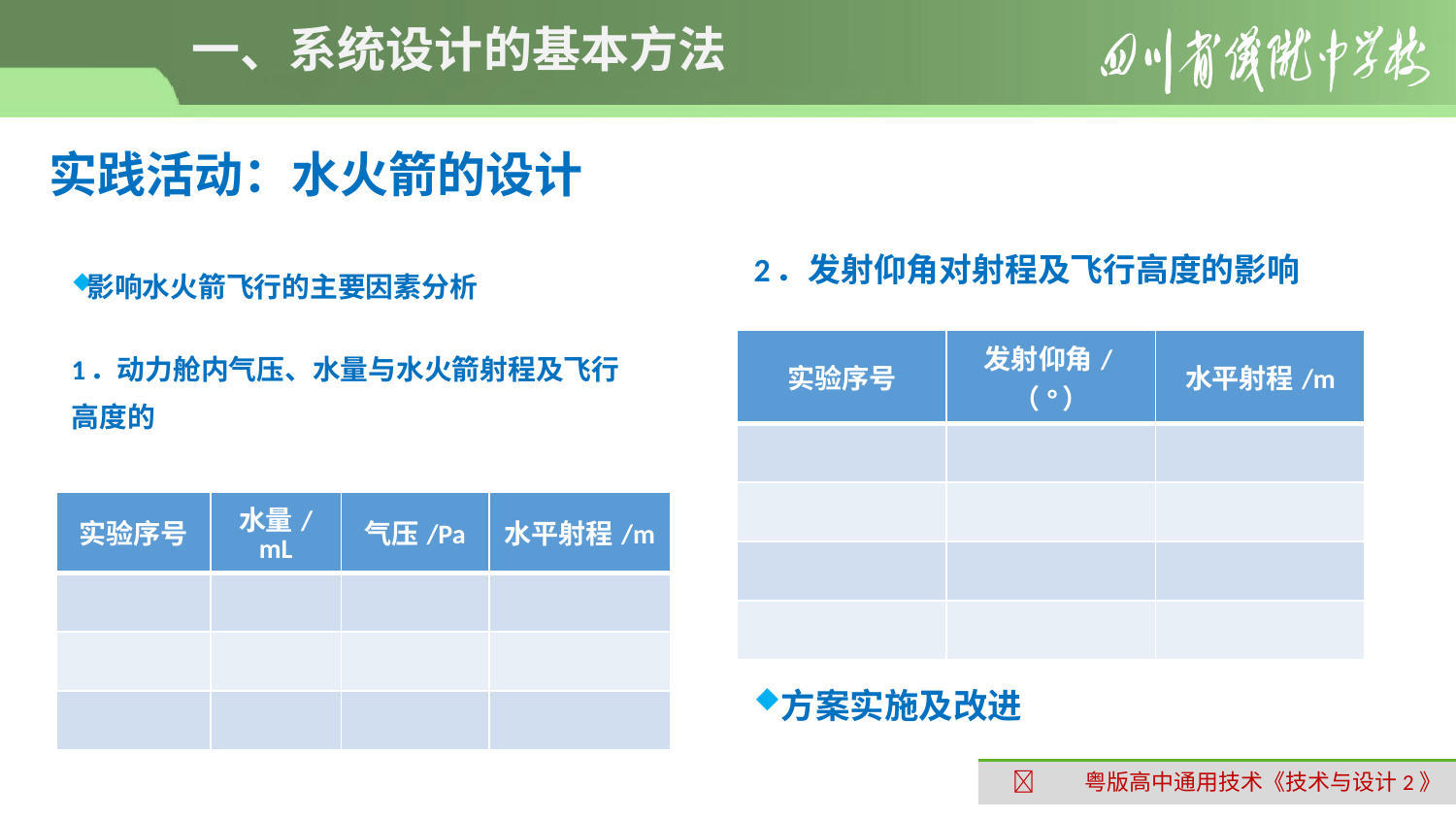

# 一、系统设计的基本方法
实践活动：水火箭的设计
2．发射仰角对射程及飞行高度的影响

影响水火箭飞行的主要因素分析

1．动力舱内气压、水量与水火箭射程及飞行高度的
| 实验序号 | 发射仰角/（°） | 水平射程/m |
| --- | --- | --- |
|  |  |  |
|  |  |  |
|  |  |  |
|  |  |  |
| 实验序号 | 水量/mL | 气压/Pa | 水平射程/m |
| --- | --- | --- | --- |
|  |  |  |  |
|  |  |  |  |
|  |  |  |  |
方案实施及改进